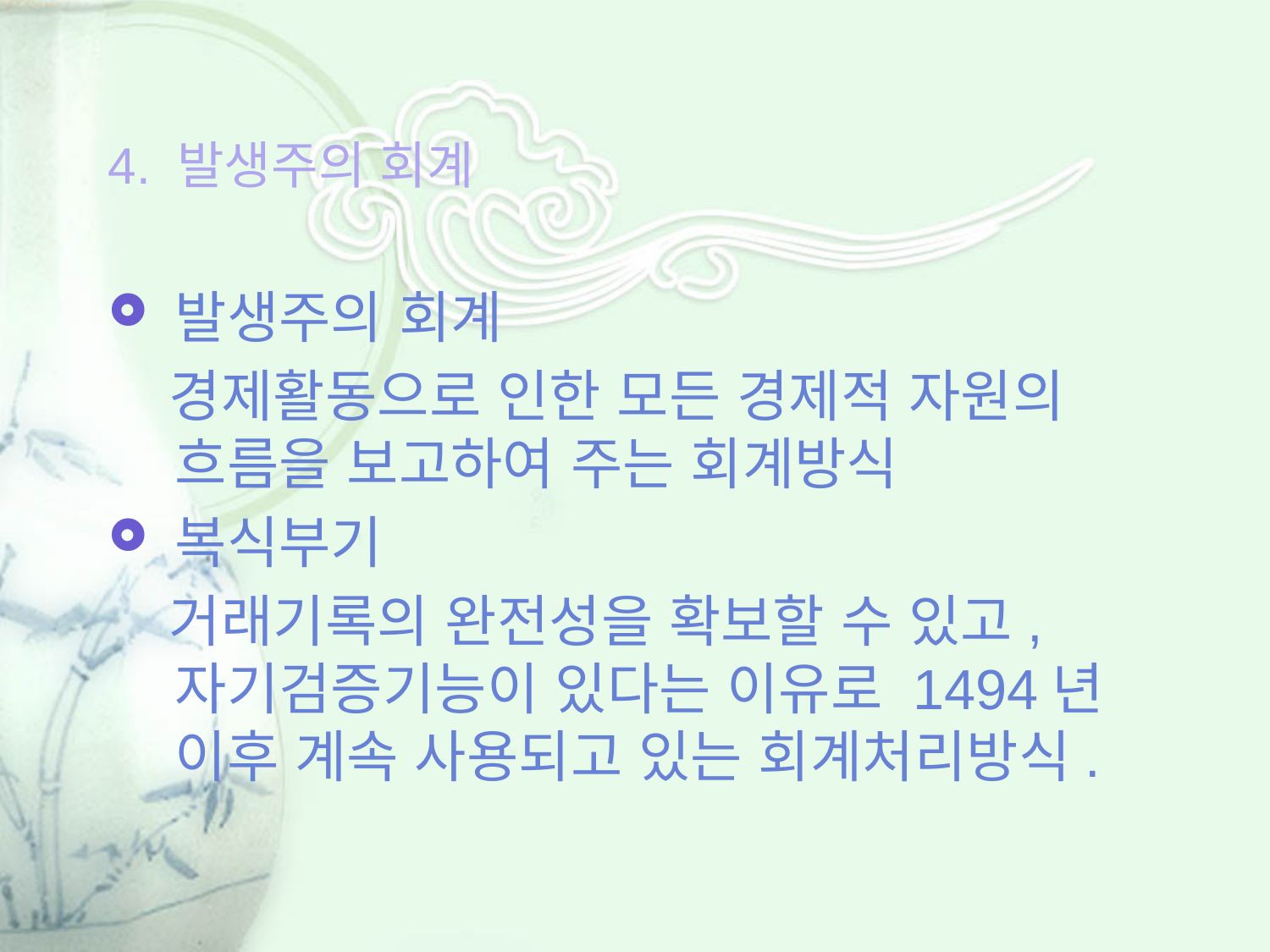

# 4. 발생주의 회계
발생주의 회계
   경제활동으로 인한 모든 경제적 자원의 흐름을 보고하여 주는 회계방식
복식부기
   거래기록의 완전성을 확보할 수 있고, 자기검증기능이 있다는 이유로 1494년 이후 계속 사용되고 있는 회계처리방식.